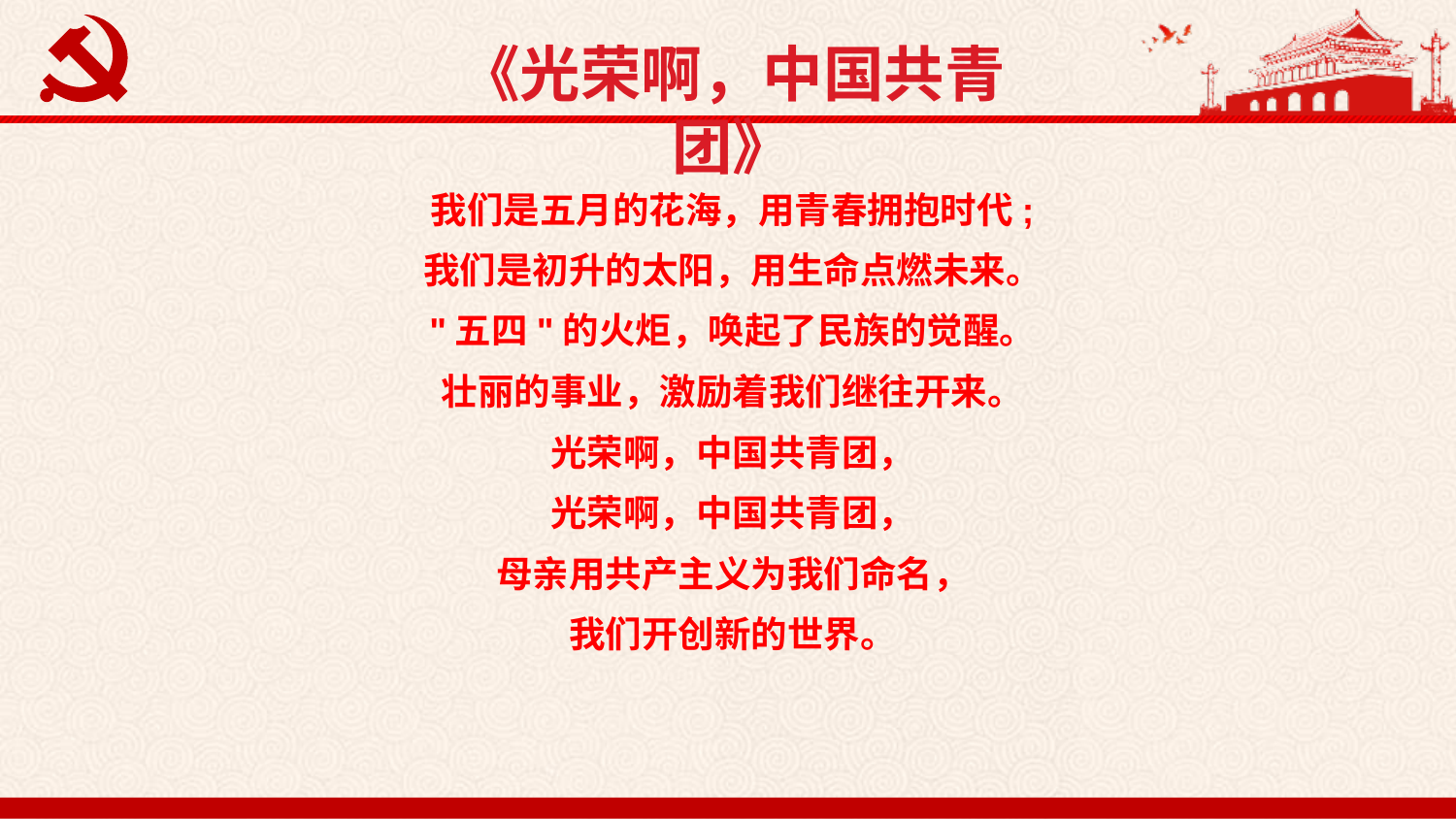

《光荣啊，中国共青团》
我们是五月的花海，用青春拥抱时代;

我们是初升的太阳，用生命点燃未来。

"五四"的火炬，唤起了民族的觉醒。

壮丽的事业，激励着我们继往开来。

光荣啊，中国共青团，

光荣啊，中国共青团，

母亲用共产主义为我们命名，

我们开创新的世界。